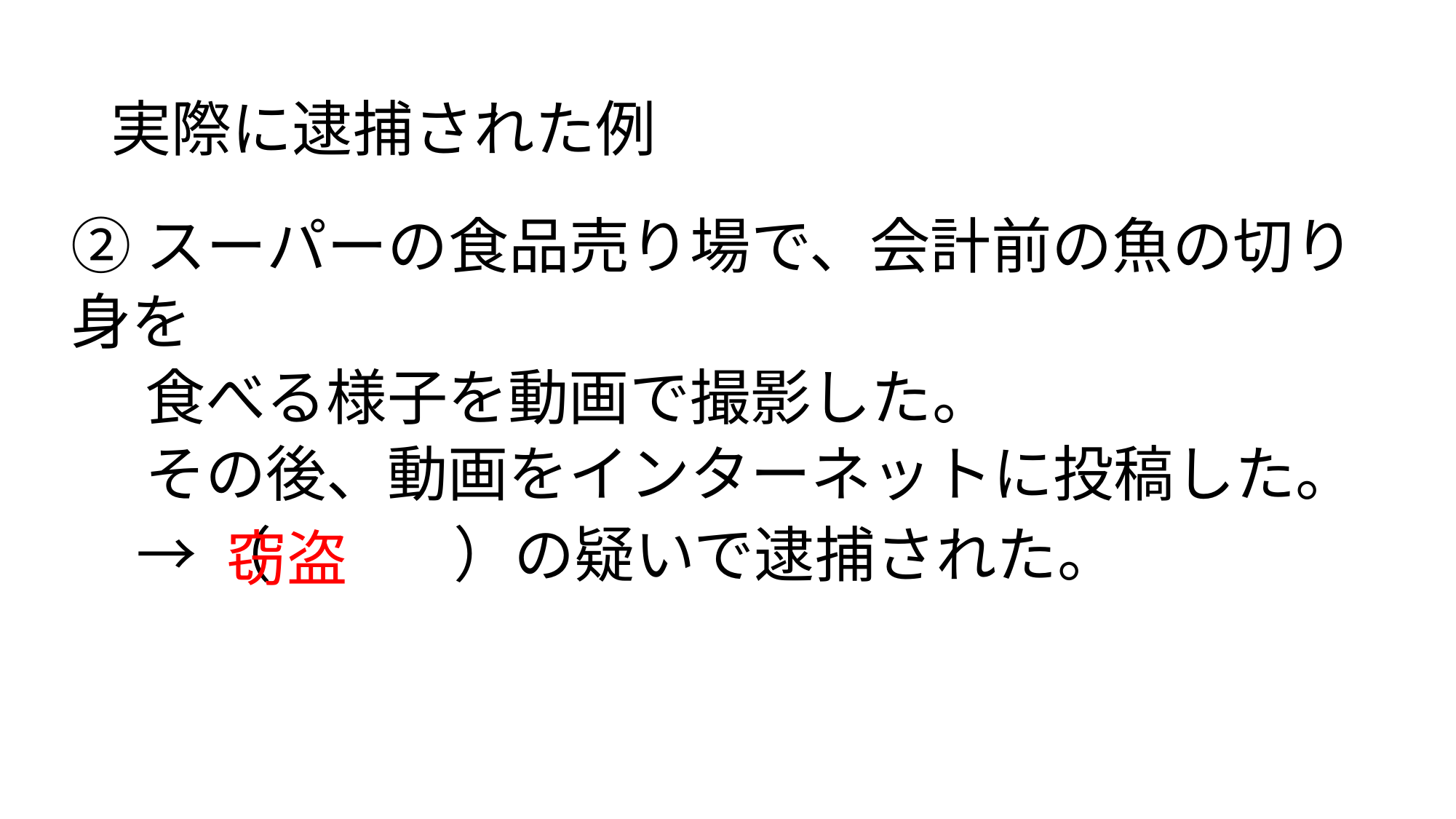

実際に逮捕された例
②スーパーの食品売り場で、会計前の魚の切り身を
　 食べる様子を動画で撮影した。
　 その後、動画をインターネットに投稿した。
窃盗
→（　　　）の疑いで逮捕された。